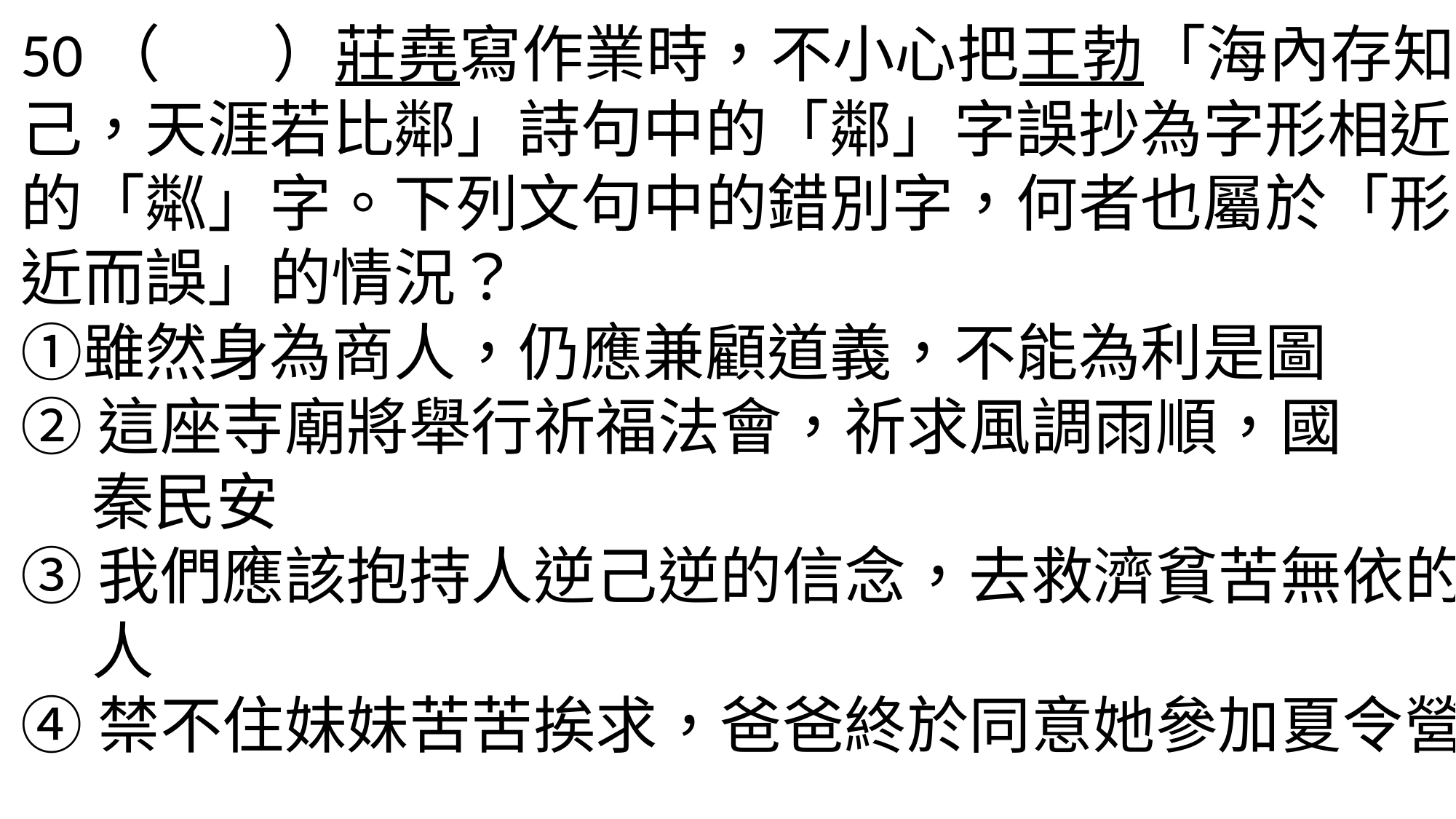

50（        ）莊堯寫作業時，不小心把王勃「海內存知己，天涯若比鄰」詩句中的「鄰」字誤抄為字形相近的「粼」字。下列文句中的錯別字，何者也屬於「形近而誤」的情況？　
①雖然身為商人，仍應兼顧道義，不能為利是圖
②這座寺廟將舉行祈福法會，祈求風調雨順，國
    秦民安
③我們應該抱持人逆己逆的信念，去救濟貧苦無依的
    人
④禁不住妹妹苦苦挨求，爸爸終於同意她參加夏令營